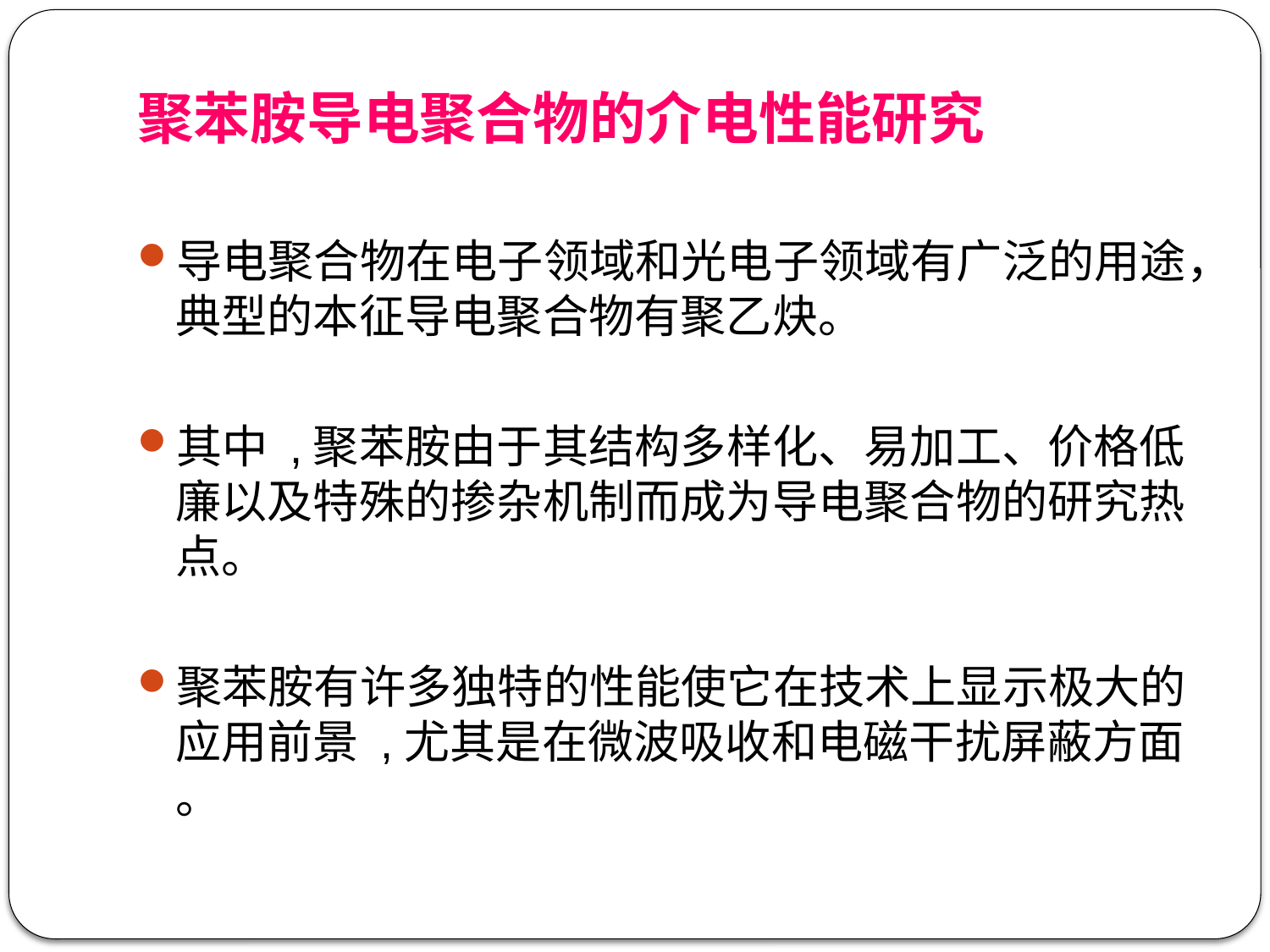

# 聚苯胺导电聚合物的介电性能研究
导电聚合物在电子领域和光电子领域有广泛的用途，典型的本征导电聚合物有聚乙炔。

其中 ,聚苯胺由于其结构多样化、易加工、价格低廉以及特殊的掺杂机制而成为导电聚合物的研究热点。

聚苯胺有许多独特的性能使它在技术上显示极大的应用前景 ,尤其是在微波吸收和电磁干扰屏蔽方面 。